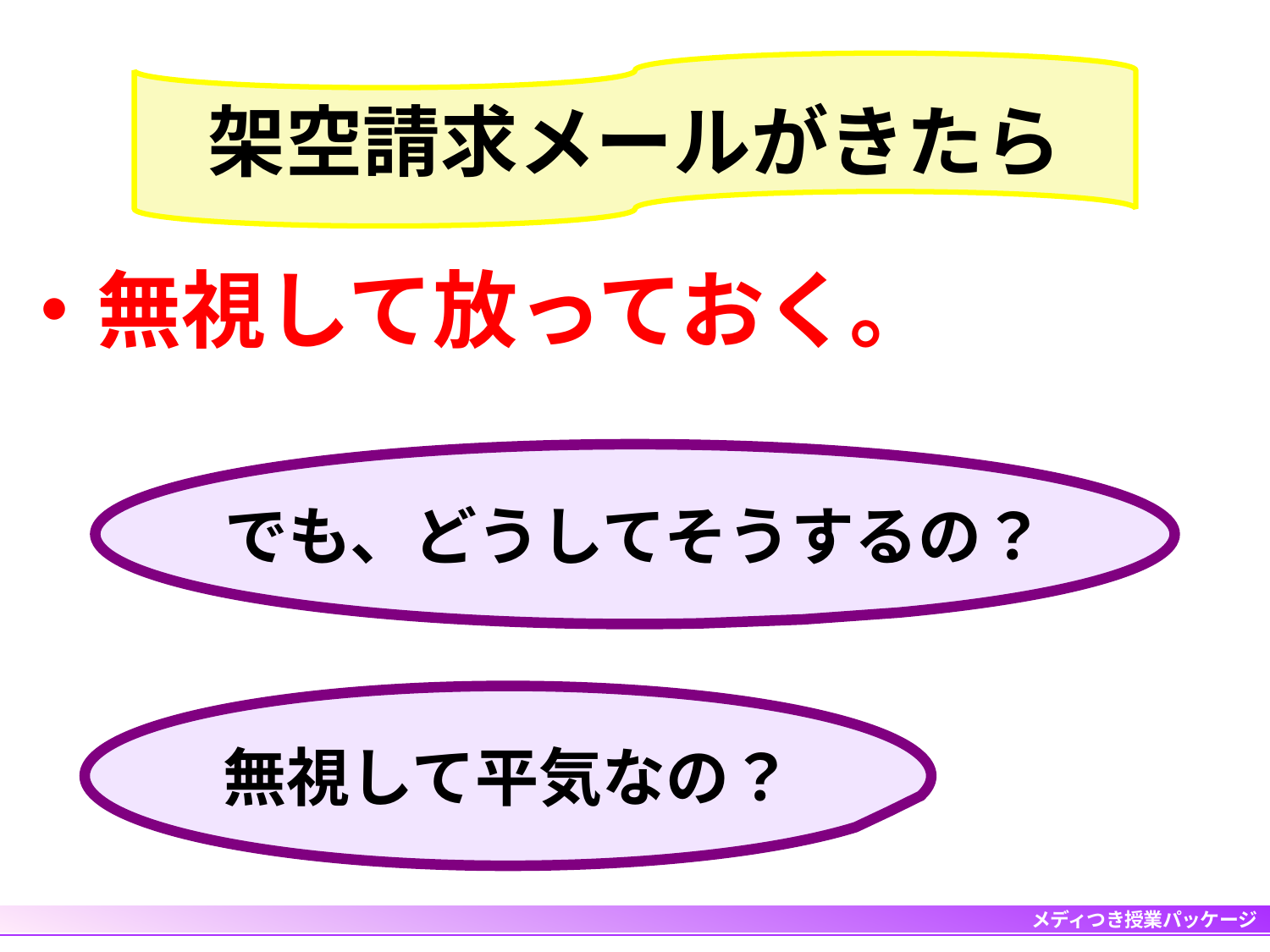

架空請求メールがきたら
・無視して放っておく。
でも、どうしてそうするの？
無視して平気なの？